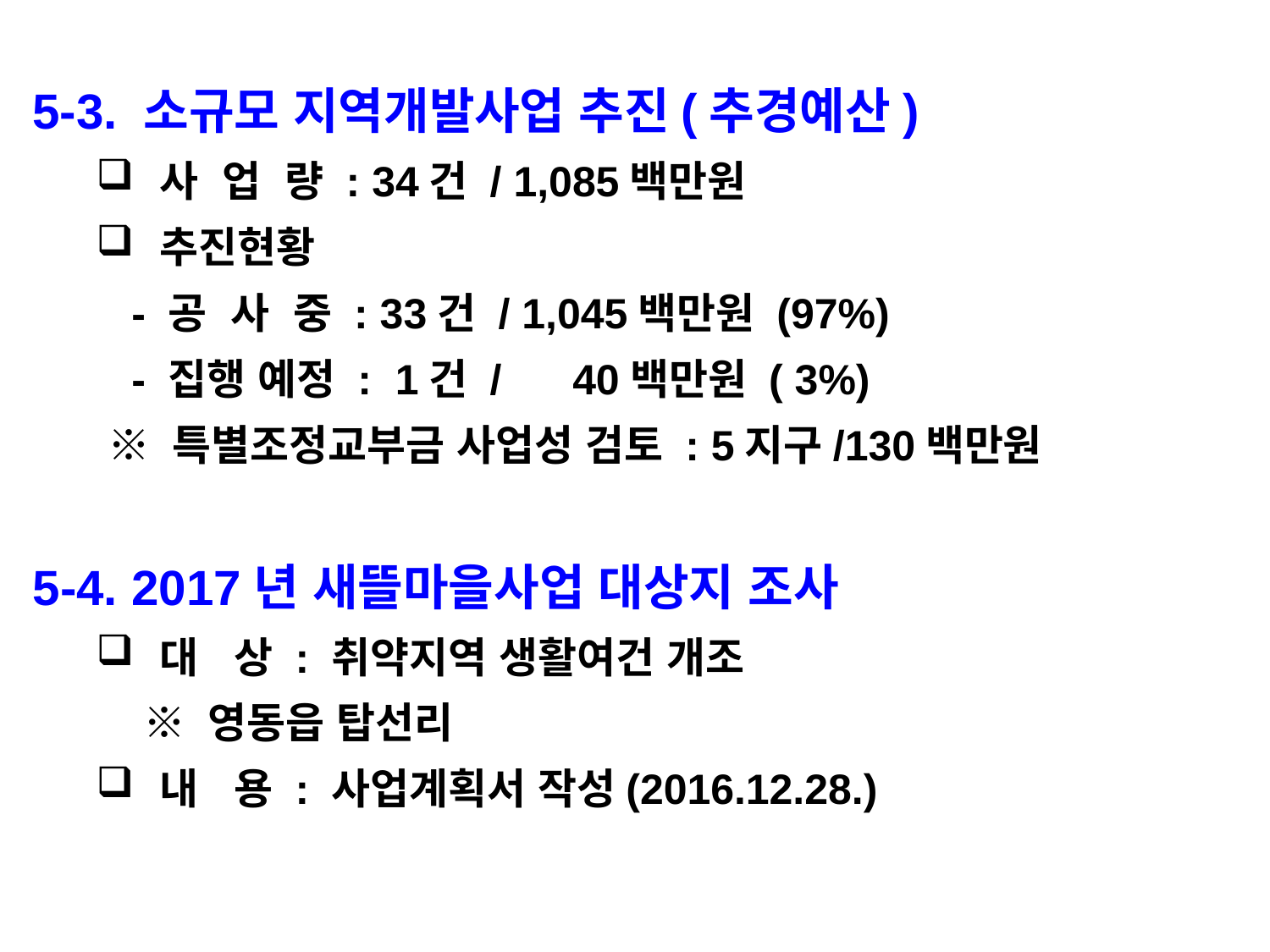

5-3. 소규모 지역개발사업 추진(추경예산)
사  업  량 : 34건 / 1,085백만원
추진현황
   - 공  사  중 : 33건 / 1,045백만원 (97%)
   - 집행 예정 :  1건 /      40백만원 ( 3%)
 ※ 특별조정교부금 사업성 검토 : 5지구/130백만원

5-4. 2017년 새뜰마을사업 대상지 조사
대   상 : 취약지역 생활여건 개조
    ※ 영동읍 탑선리
내   용 : 사업계획서 작성(2016.12.28.)